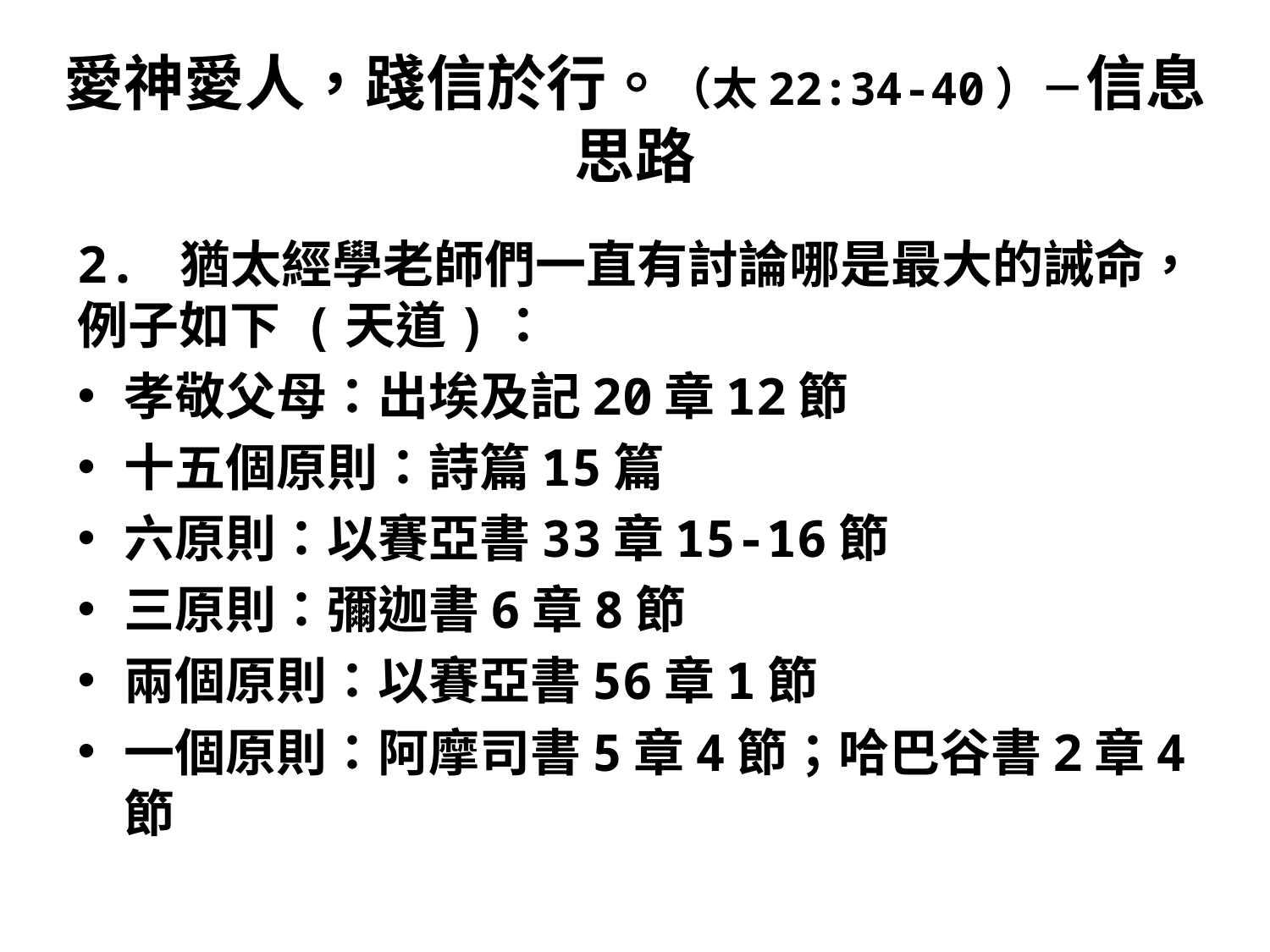

# 愛神愛人，踐信於行。（太22:34-40）－信息思路
2. 猶太經學老師們一直有討論哪是最大的誡命，例子如下 (天道)：
孝敬父母：出埃及記20章12節
十五個原則：詩篇15篇
六原則：以賽亞書33章15-16節
三原則：彌迦書6章8節
兩個原則：以賽亞書56章1節
一個原則：阿摩司書5章4節；哈巴谷書2章4節